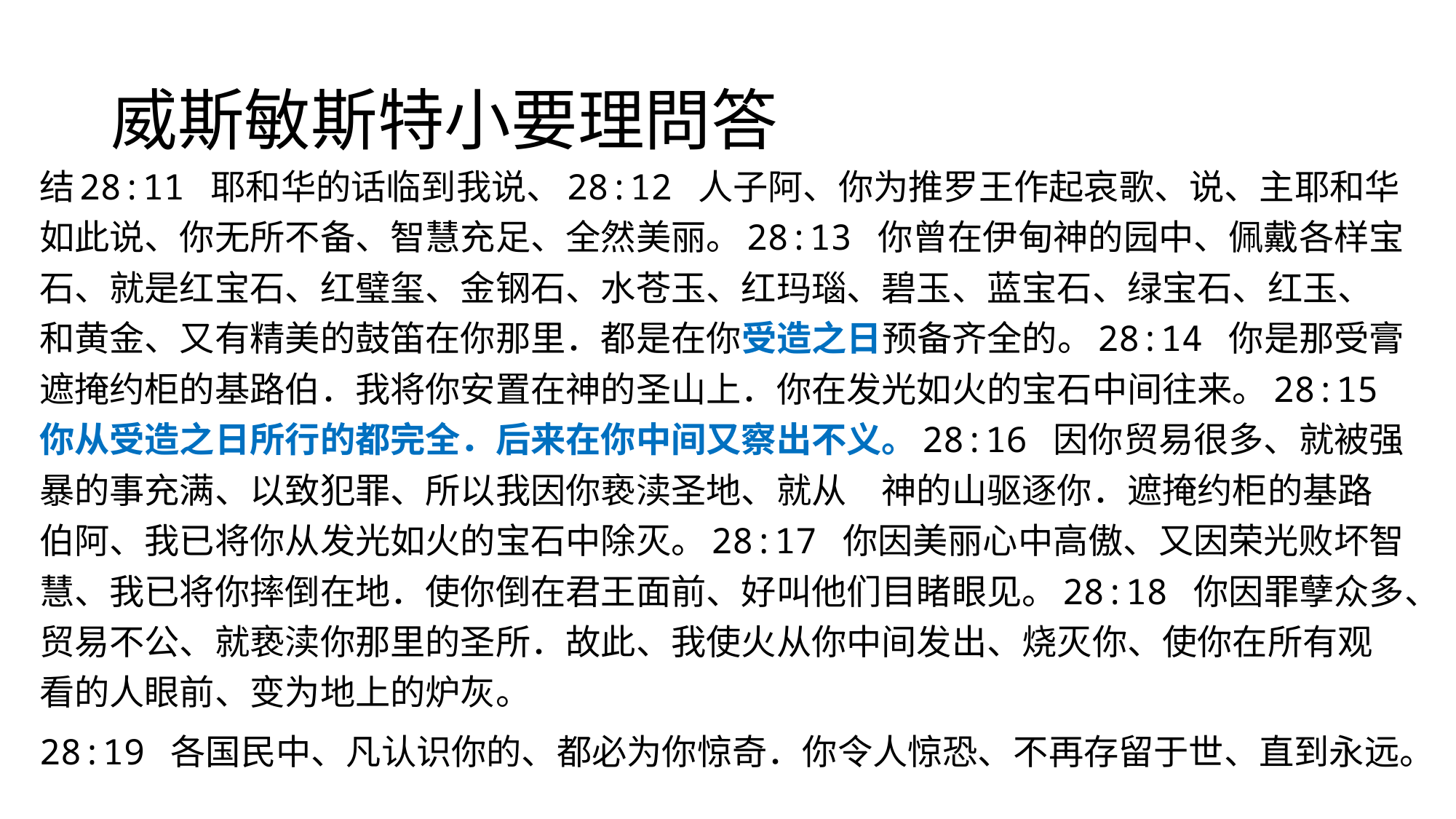

# 威斯敏斯特小要理問答
结28:11 耶和华的话临到我说、28:12 人子阿、你为推罗王作起哀歌、说、主耶和华如此说、你无所不备、智慧充足、全然美丽。28:13 你曾在伊甸神的园中、佩戴各样宝石、就是红宝石、红璧玺、金钢石、水苍玉、红玛瑙、碧玉、蓝宝石、绿宝石、红玉、和黄金、又有精美的鼓笛在你那里．都是在你受造之日预备齐全的。28:14 你是那受膏遮掩约柜的基路伯．我将你安置在神的圣山上．你在发光如火的宝石中间往来。28:15 你从受造之日所行的都完全．后来在你中间又察出不义。28:16 因你贸易很多、就被强暴的事充满、以致犯罪、所以我因你亵渎圣地、就从　神的山驱逐你．遮掩约柜的基路伯阿、我已将你从发光如火的宝石中除灭。28:17 你因美丽心中高傲、又因荣光败坏智慧、我已将你摔倒在地．使你倒在君王面前、好叫他们目睹眼见。28:18 你因罪孽众多、贸易不公、就亵渎你那里的圣所．故此、我使火从你中间发出、烧灭你、使你在所有观看的人眼前、变为地上的炉灰。
28:19 各国民中、凡认识你的、都必为你惊奇．你令人惊恐、不再存留于世、直到永远。